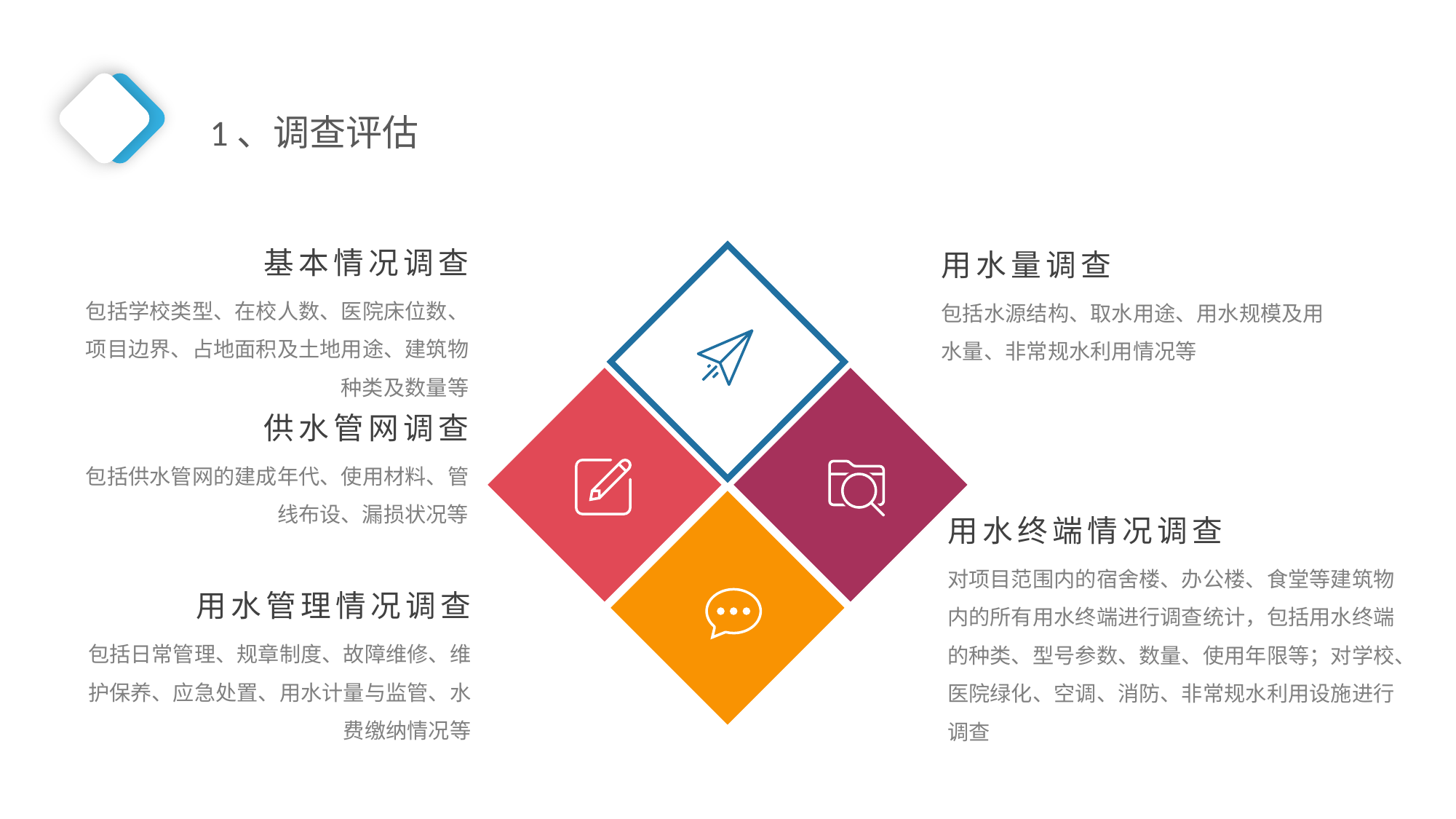

1、调查评估

基本情况调查
包括学校类型、在校人数、医院床位数、项目边界、占地面积及土地用途、建筑物种类及数量等
用水量调查
包括水源结构、取水用途、用水规模及用水量、非常规水利用情况等

供水管网调查
包括供水管网的建成年代、使用材料、管线布设、漏损状况等

用水终端情况调查
对项目范围内的宿舍楼、办公楼、食堂等建筑物内的所有用水终端进行调查统计，包括用水终端的种类、型号参数、数量、使用年限等；对学校、医院绿化、空调、消防、非常规水利用设施进行调查

用水管理情况调查
包括日常管理、规章制度、故障维修、维护保养、应急处置、用水计量与监管、水费缴纳情况等